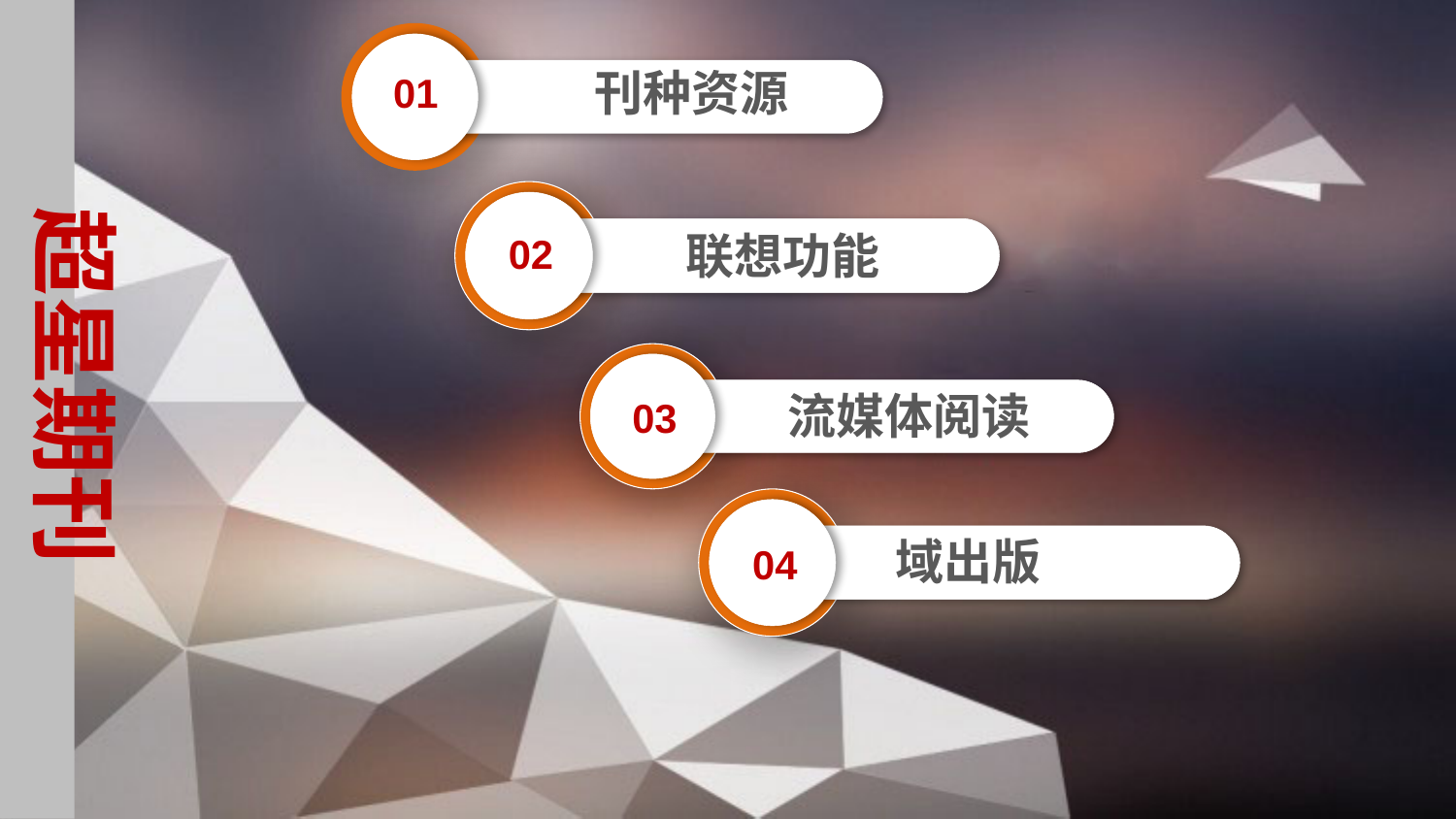

刊种资源
01

超星期刊
联想功能
02

流媒体阅读
03

域出版
04